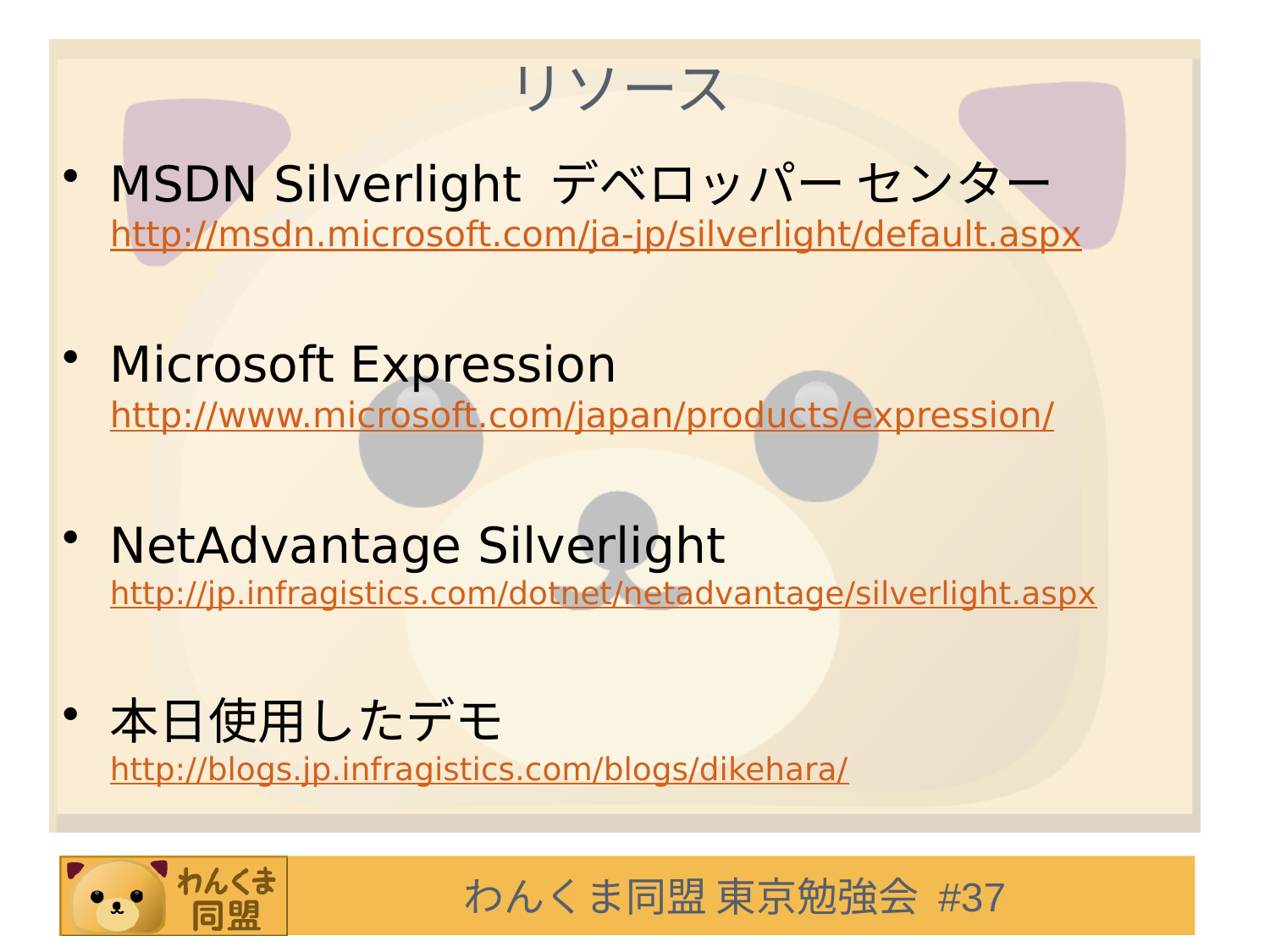

# リソース
MSDN Silverlight デベロッパー センター
http://msdn.microsoft.com/ja-jp/silverlight/default.aspx

Microsoft Expression
http://www.microsoft.com/japan/products/expression/

NetAdvantage Silverlight
http://jp.infragistics.com/dotnet/netadvantage/silverlight.aspx

本日使用したデモ
http://blogs.jp.infragistics.com/blogs/dikehara/